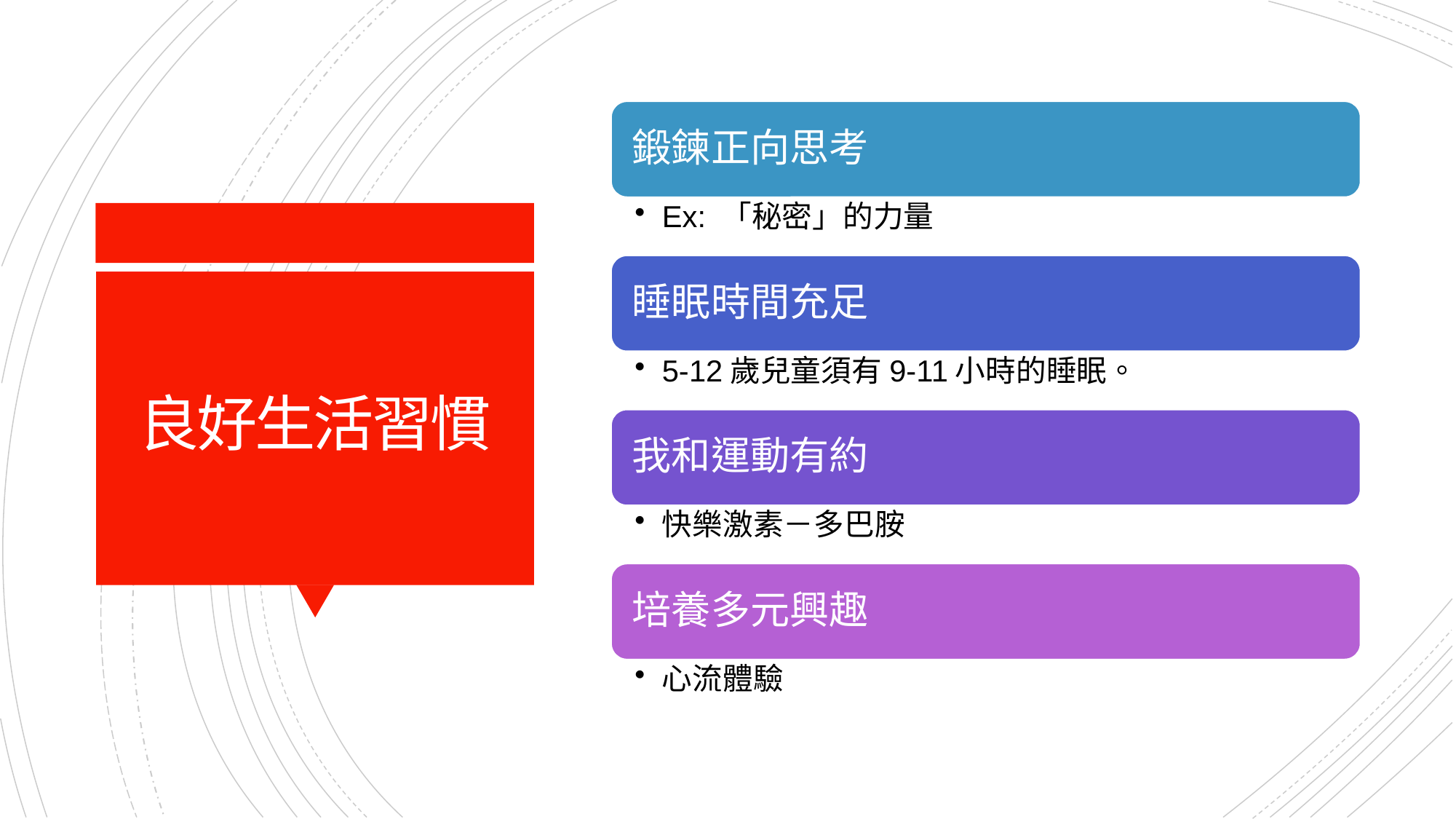

鍛鍊正向思考
Ex: 「秘密」的力量
睡眠時間充足
5-12歲兒童須有9-11小時的睡眠。
我和運動有約
快樂激素－多巴胺
培養多元興趣
心流體驗
# 良好生活習慣